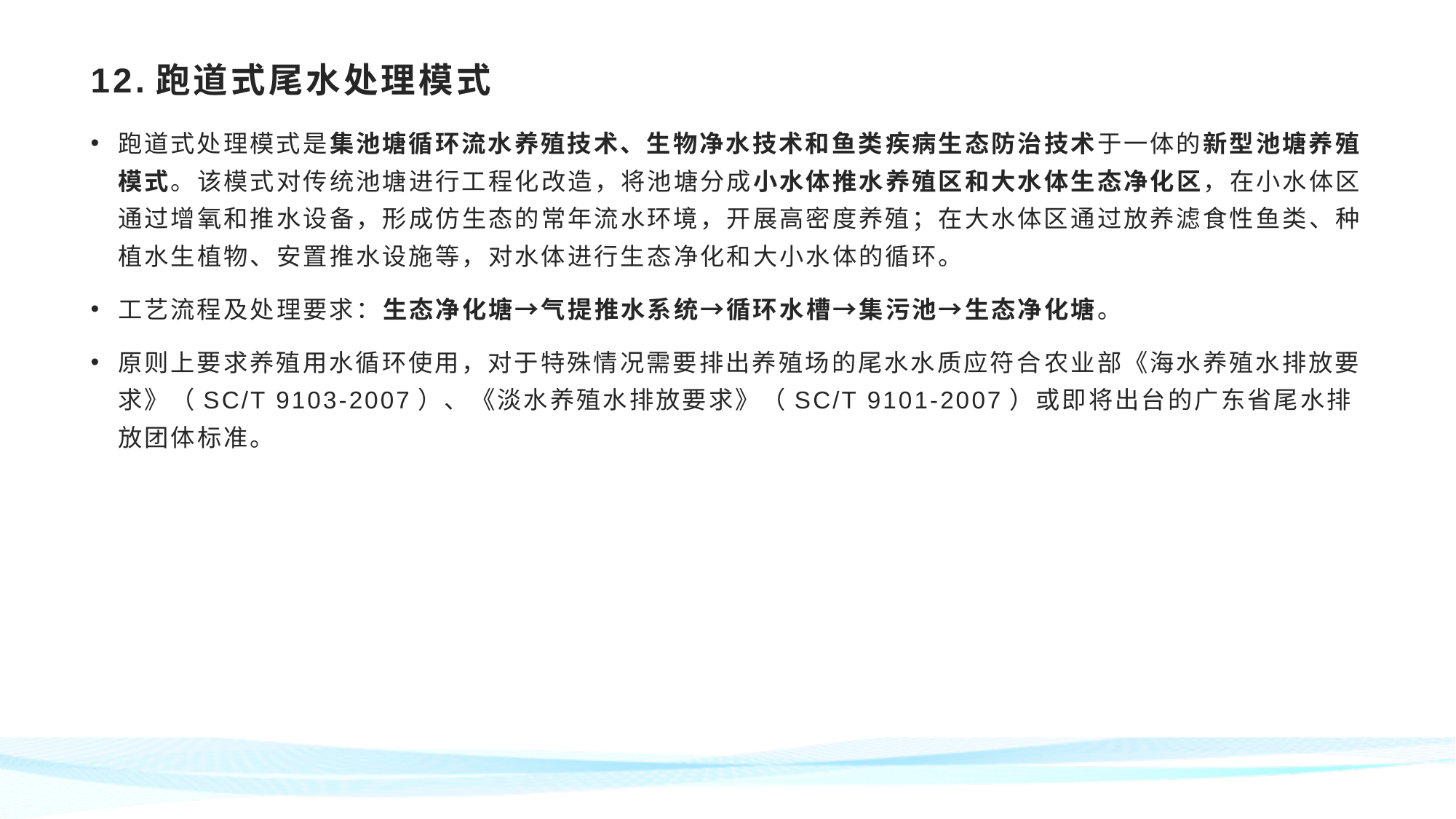

# 12.跑道式尾水处理模式
跑道式处理模式是集池塘循环流水养殖技术、生物净水技术和鱼类疾病生态防治技术于一体的新型池塘养殖模式。该模式对传统池塘进行工程化改造，将池塘分成小水体推水养殖区和大水体生态净化区，在小水体区通过增氧和推水设备，形成仿生态的常年流水环境，开展高密度养殖；在大水体区通过放养滤食性鱼类、种植水生植物、安置推水设施等，对水体进行生态净化和大小水体的循环。
工艺流程及处理要求：生态净化塘→气提推水系统→循环水槽→集污池→生态净化塘。
原则上要求养殖用水循环使用，对于特殊情况需要排出养殖场的尾水水质应符合农业部《海水养殖水排放要求》（SC/T 9103-2007）、《淡水养殖水排放要求》（SC/T 9101-2007）或即将出台的广东省尾水排放团体标准。
28